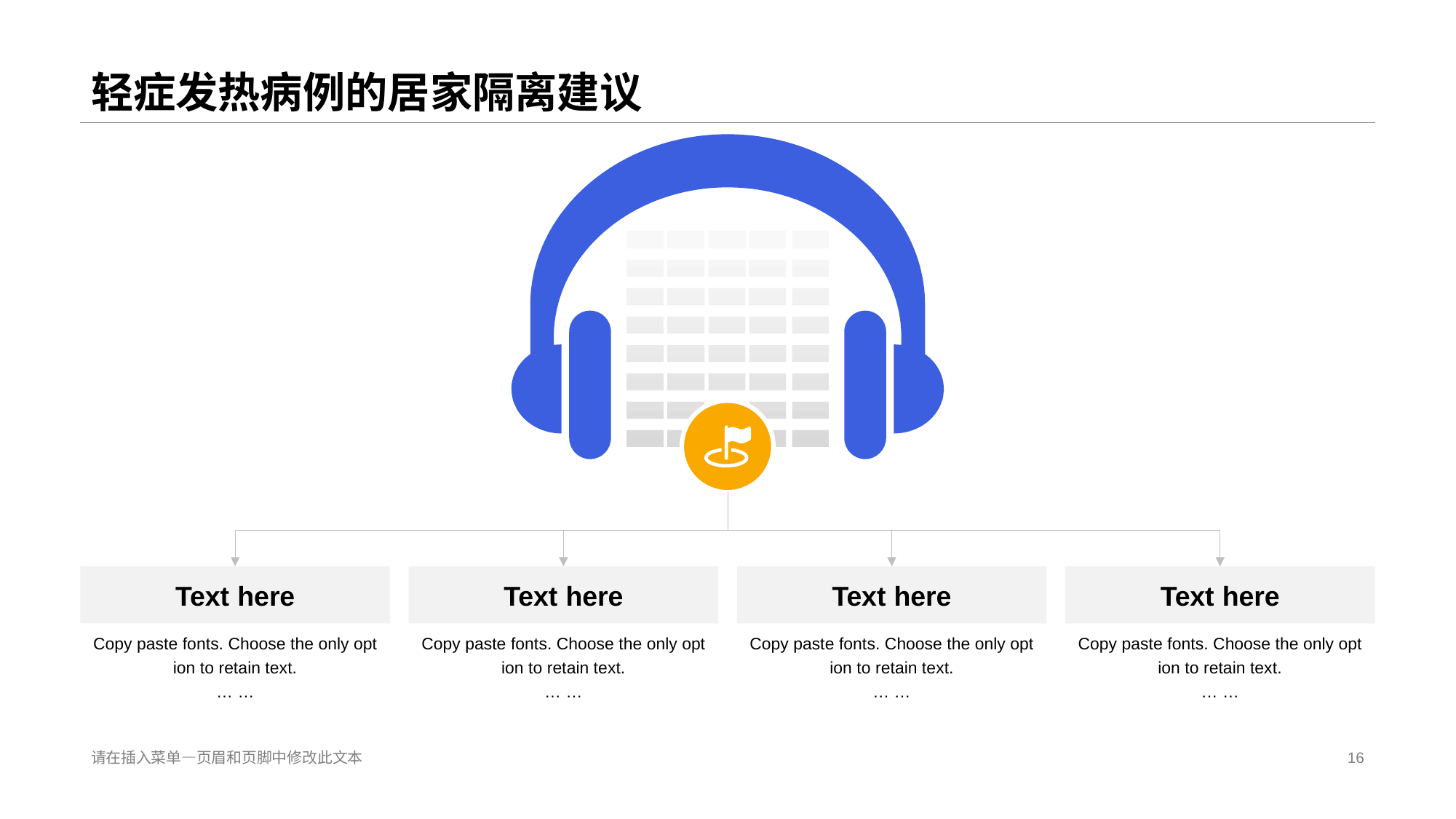

# 轻症发热病例的居家隔离建议

Text  here
Copy paste fonts. Choose the only opt ion to retain text.
… …
Text  here
Copy paste fonts. Choose the only opt ion to retain text.
… …
Text  here
Copy paste fonts. Choose the only opt ion to retain text.
… …
Text  here
Copy paste fonts. Choose the only opt ion to retain text.
… …
请在插入菜单—页眉和页脚中修改此文本
16